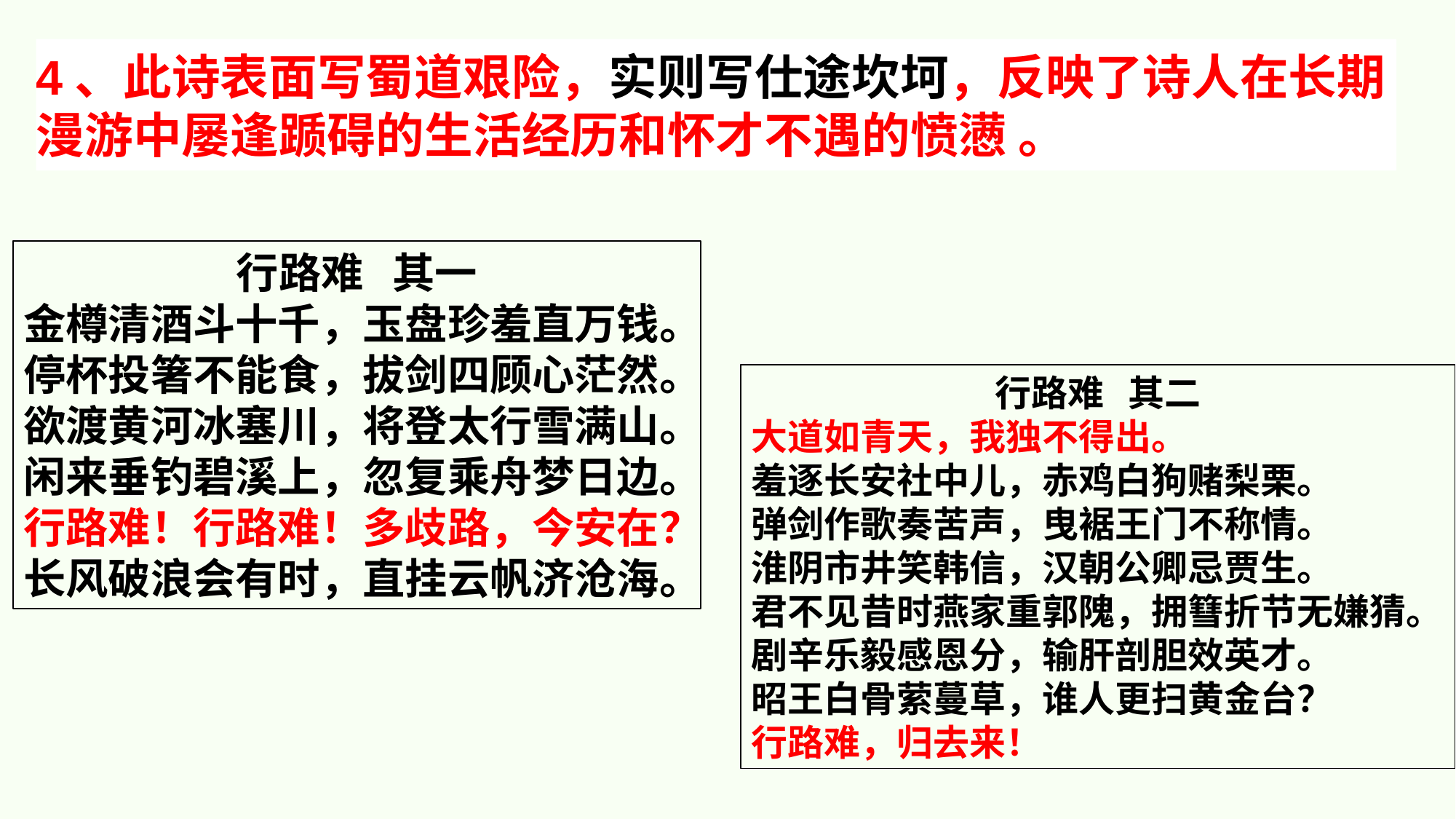

4、此诗表面写蜀道艰险，实则写仕途坎坷，反映了诗人在长期漫游中屡逢踬碍的生活经历和怀才不遇的愤懑 。
行路难   其一
金樽清酒斗十千，玉盘珍羞直万钱。
停杯投箸不能食，拔剑四顾心茫然。
欲渡黄河冰塞川，将登太行雪满山。
闲来垂钓碧溪上，忽复乘舟梦日边。
行路难！行路难！多歧路，今安在？
长风破浪会有时，直挂云帆济沧海。
行路难   其二
大道如青天，我独不得出。
羞逐长安社中儿，赤鸡白狗赌梨栗。
弹剑作歌奏苦声，曳裾王门不称情。
淮阴市井笑韩信，汉朝公卿忌贾生。
君不见昔时燕家重郭隗，拥篲折节无嫌猜。
剧辛乐毅感恩分，输肝剖胆效英才。
昭王白骨萦蔓草，谁人更扫黄金台？
行路难，归去来！